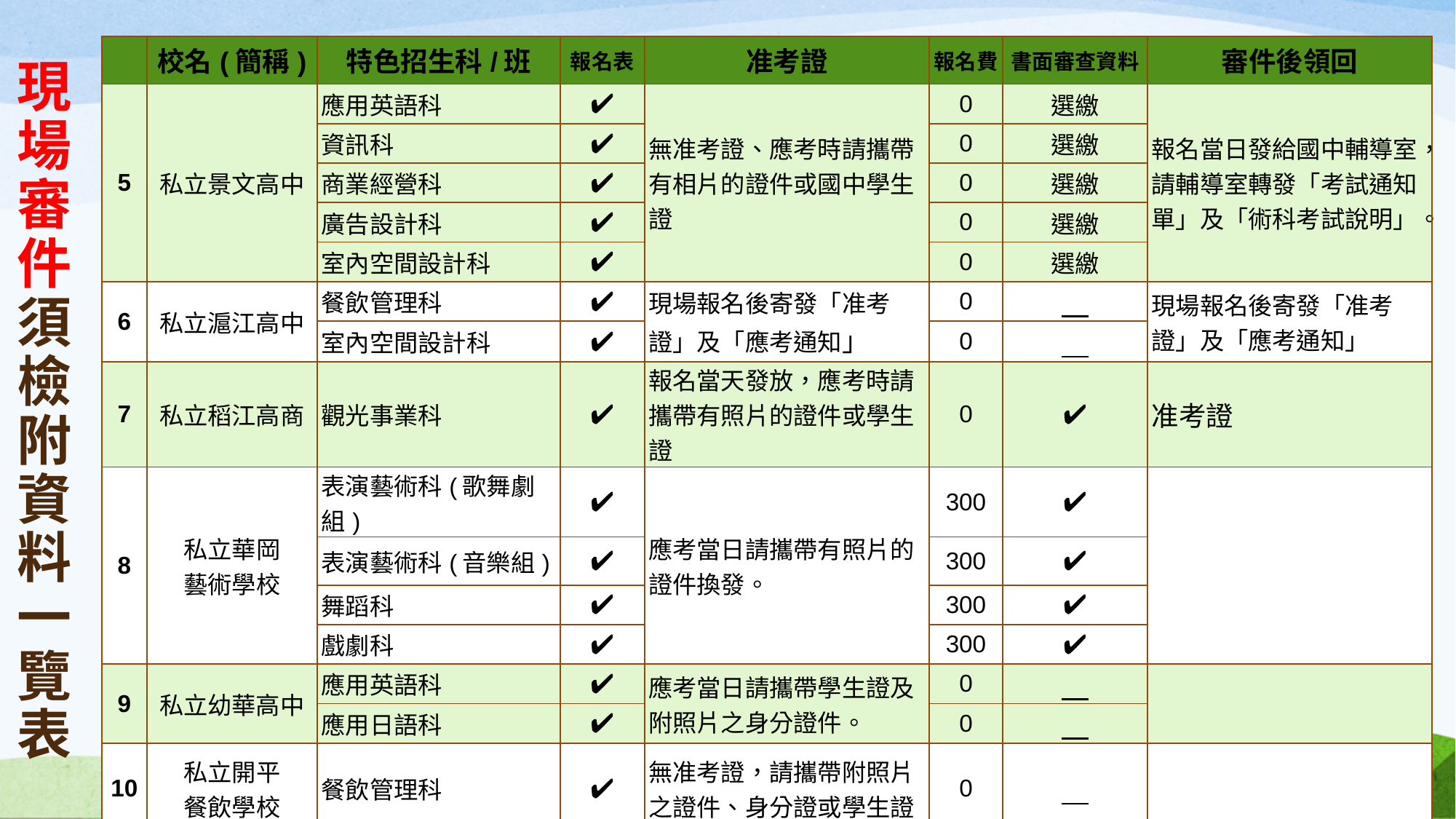

|  | 校名(簡稱) | 特色招生科/班 | 報名表 | 准考證 | 報名費 | 書面審查資料 | 審件後領回 |
| --- | --- | --- | --- | --- | --- | --- | --- |
| 5 | 私立景文高中 | 應用英語科 | ✔ | 無准考證、應考時請攜帶有相片的證件或國中學生證 | 0 | 選繳 | 報名當日發給國中輔導室，請輔導室轉發「考試通知單」及「術科考試說明」。 |
|  |  | 資訊科 | ✔ |  | 0 | 選繳 |  |
|  |  | 商業經營科 | ✔ |  | 0 | 選繳 |  |
|  |  | 廣告設計科 | ✔ |  | 0 | 選繳 |  |
|  |  | 室內空間設計科 | ✔ |  | 0 | 選繳 |  |
| 6 | 私立滬江高中 | 餐飲管理科 | ✔ | 現場報名後寄發「准考證」及「應考通知」 | 0 |  | 現場報名後寄發「准考證」及「應考通知」 |
|  |  | 室內空間設計科 | ✔ |  | 0 |  |  |
| 7 | 私立稻江高商 | 觀光事業科 | ✔ | 報名當天發放，應考時請攜帶有照片的證件或學生證 | 0 | ✔ | 准考證 |
| 8 | 私立華岡 藝術學校 | 表演藝術科(歌舞劇組) | ✔ | 應考當日請攜帶有照片的證件換發。 | 300 | ✔ |  |
|  |  | 表演藝術科(音樂組) | ✔ |  | 300 | ✔ |  |
|  |  | 舞蹈科 | ✔ |  | 300 | ✔ |  |
|  |  | 戲劇科 | ✔ |  | 300 | ✔ |  |
| 9 | 私立幼華高中 | 應用英語科 | ✔ | 應考當日請攜帶學生證及附照片之身分證件。 | 0 |  |  |
|  |  | 應用日語科 | ✔ |  | 0 |  |  |
| 10 | 私立開平 餐飲學校 | 餐飲管理科 | ✔ | 無准考證，請攜帶附照片之證件、身分證或學生證 | 0 |  |  |
# 現場審件須檢附資料一覽表
12